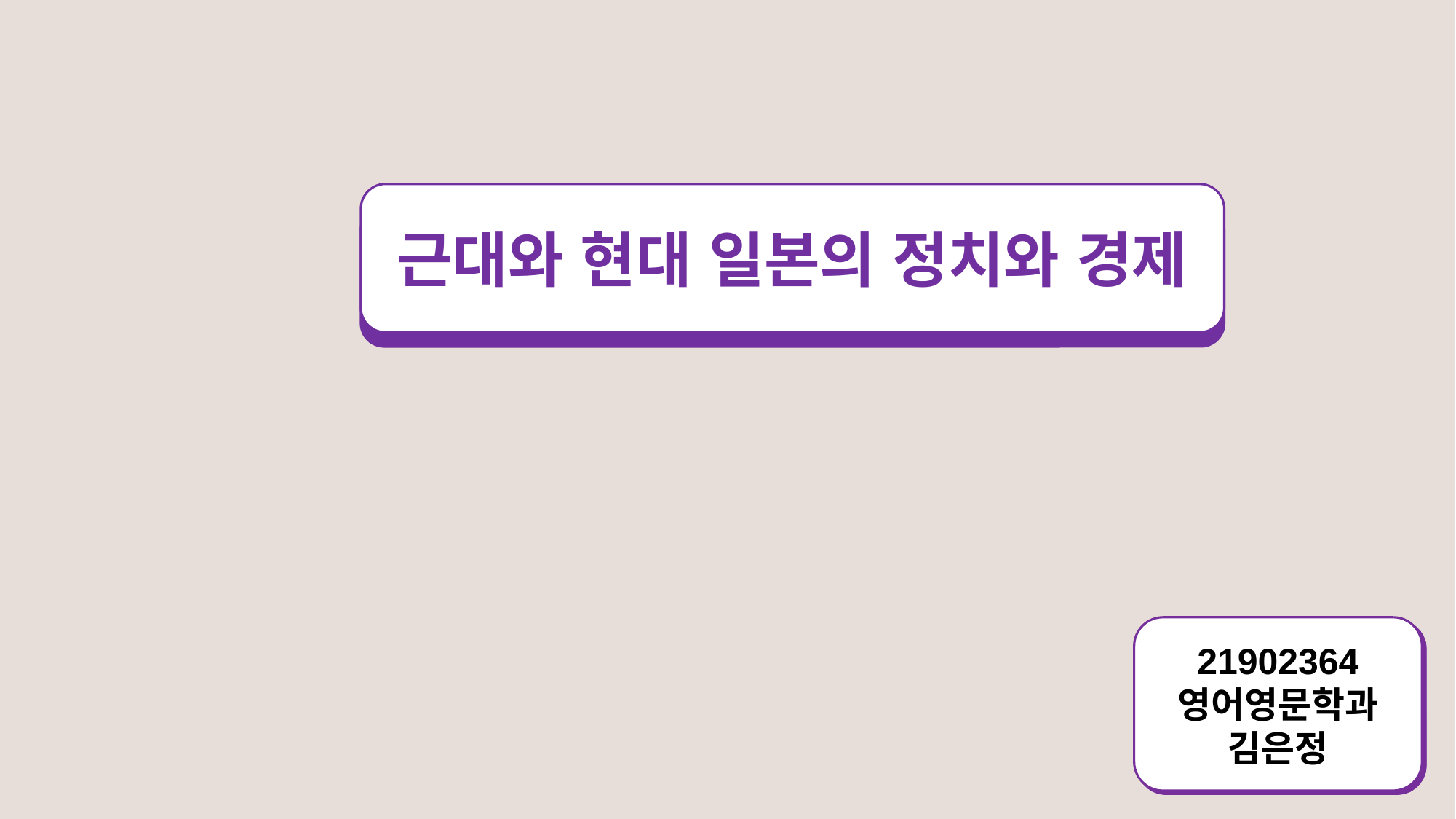

근대와 현대 일본의 정치와 경제

21902364
영어영문학과
김은정